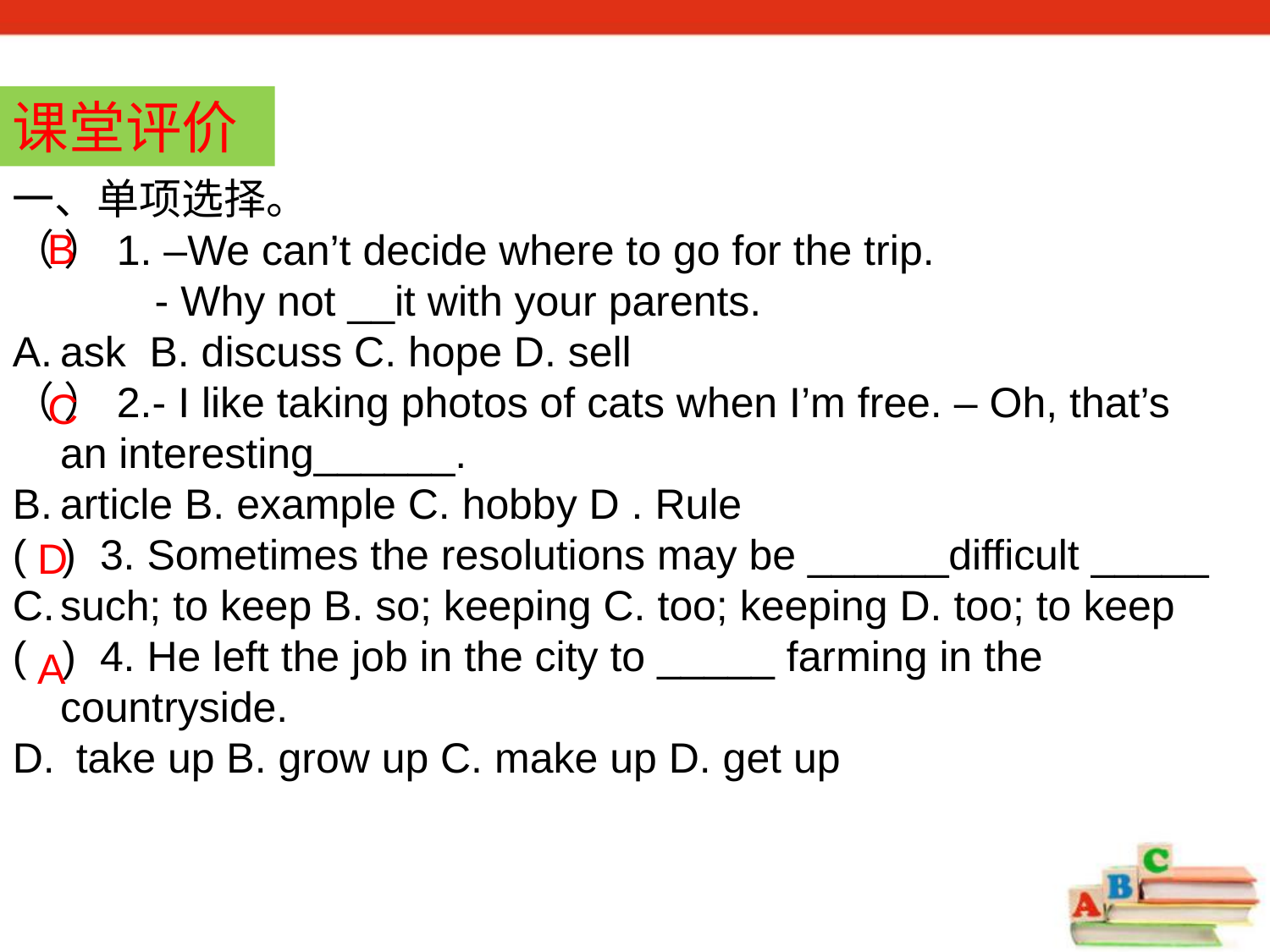

课堂评价
一、单项选择。
（ ）1. –We can’t decide where to go for the trip.
            - Why not __it with your parents.
ask  B. discuss C. hope D. sell
（ ）2.- I like taking photos of cats when I’m free. – Oh, that’s an interesting______.
article B. example C. hobby D . Rule
(   )  3. Sometimes the resolutions may be ______difficult _____
such; to keep B. so; keeping C. too; keeping D. too; to keep
(   )  4. He left the job in the city to _____ farming in the countryside.
take up B. grow up C. make up D. get up
B
C
D
A